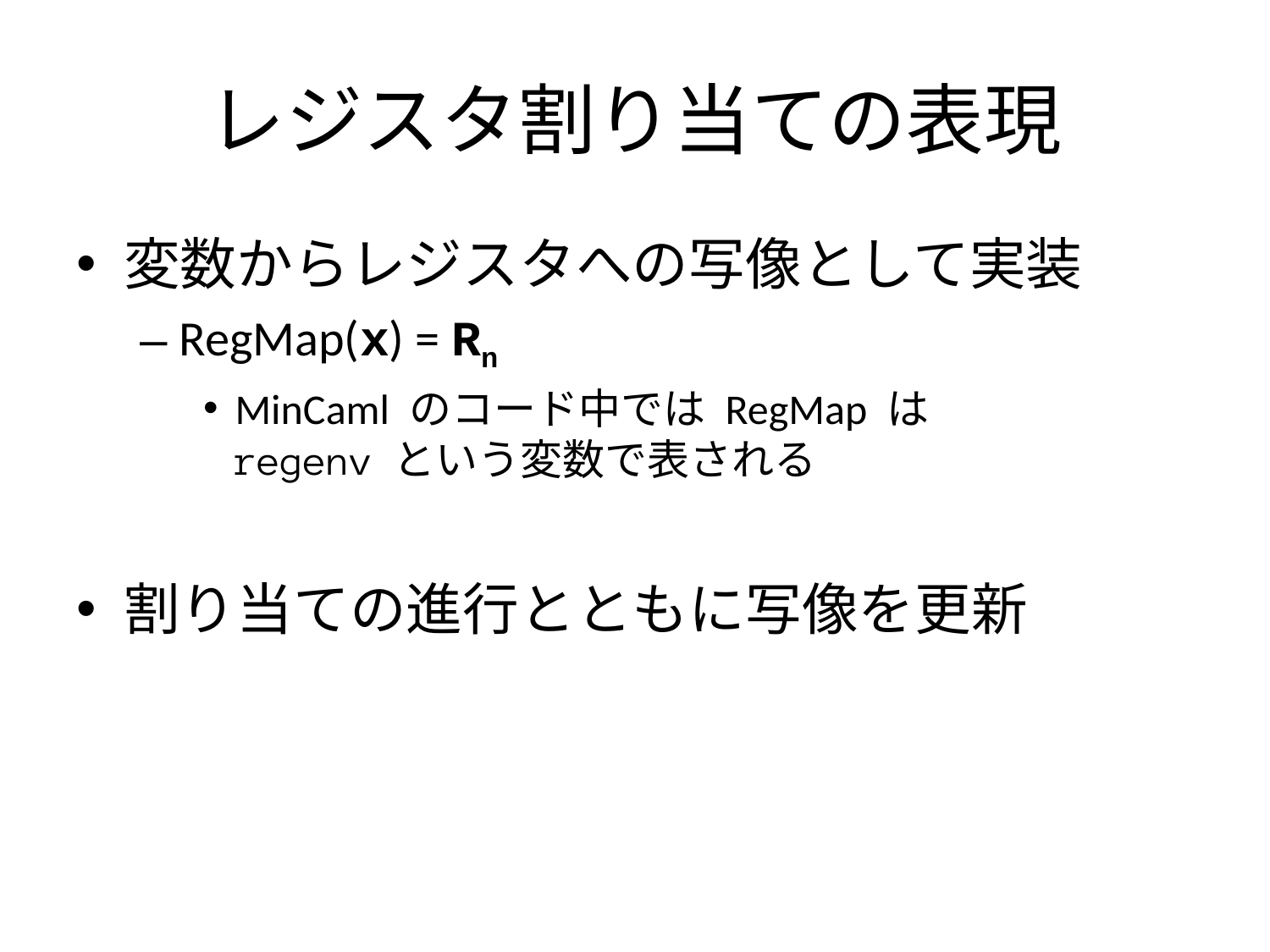

# レジスタ割り当ての表現
変数からレジスタへの写像として実装
RegMap(x) = Rn
MinCaml のコード中では RegMap は
regenv という変数で表される

割り当ての進行とともに写像を更新